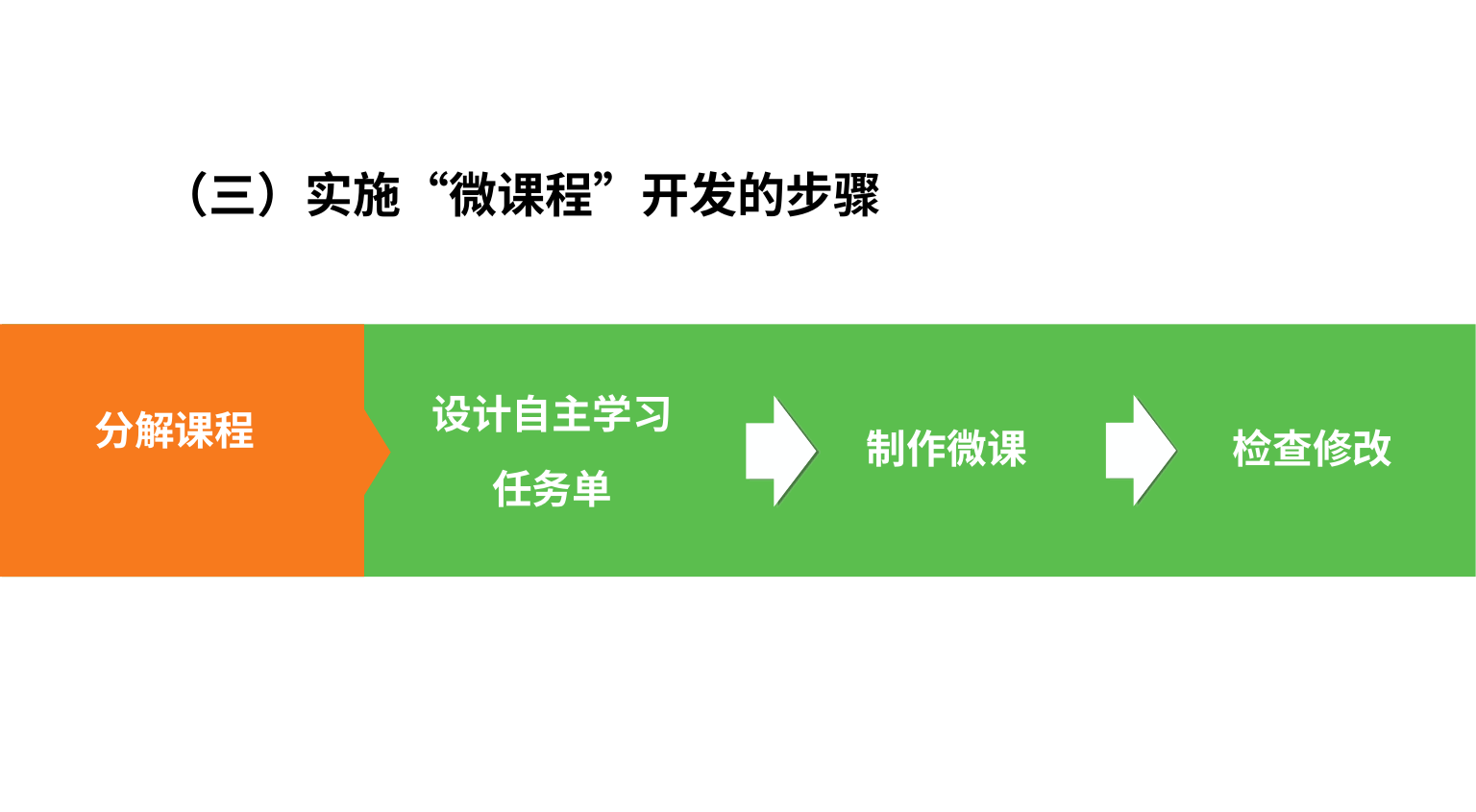

（三）实施“微课程”开发的步骤

设计自主学习
任务单

分解课程
制作微课
检查修改